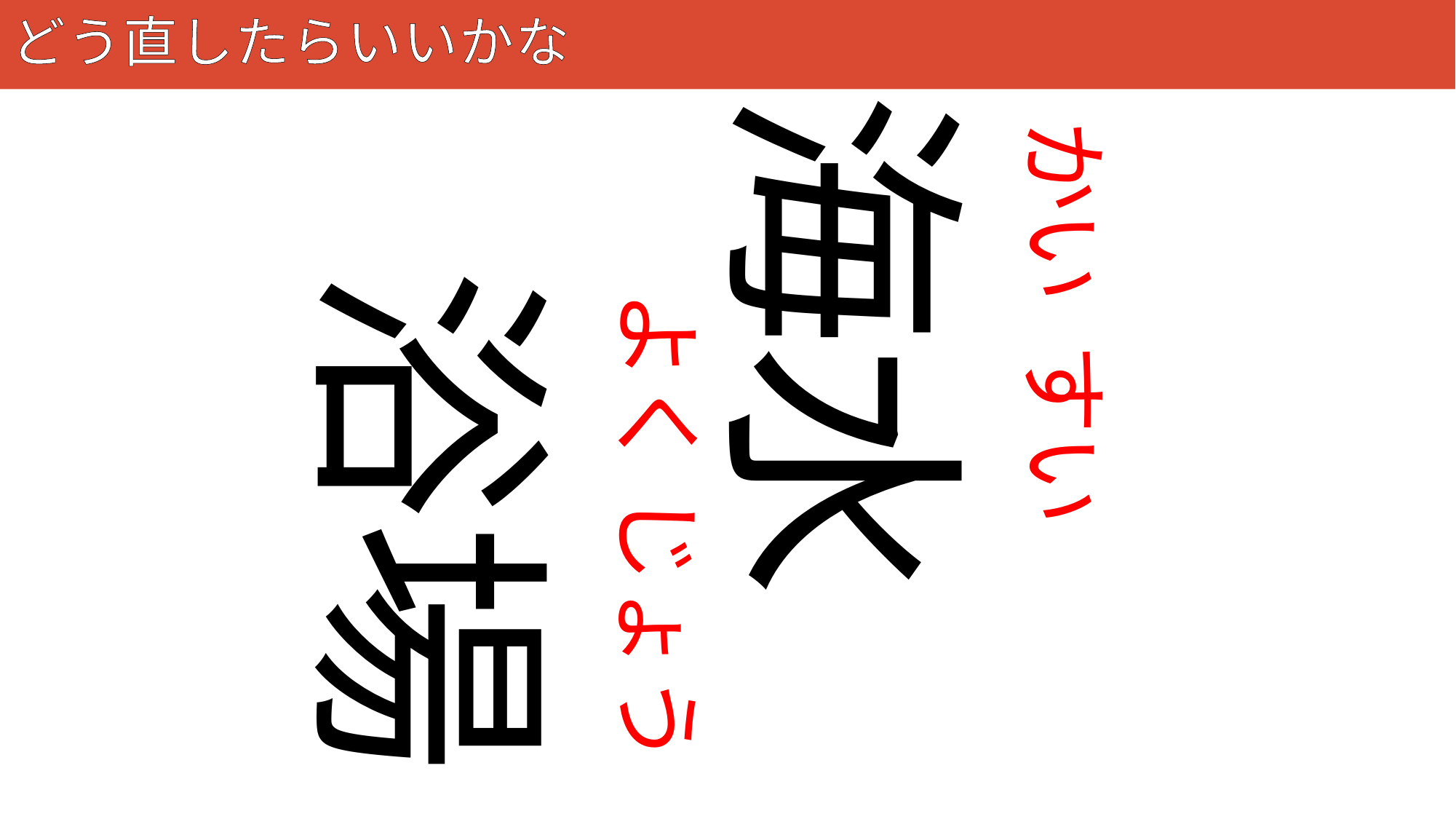

# どう直したらいいかな
127
海水
かい  すい
浴場
よく じょう